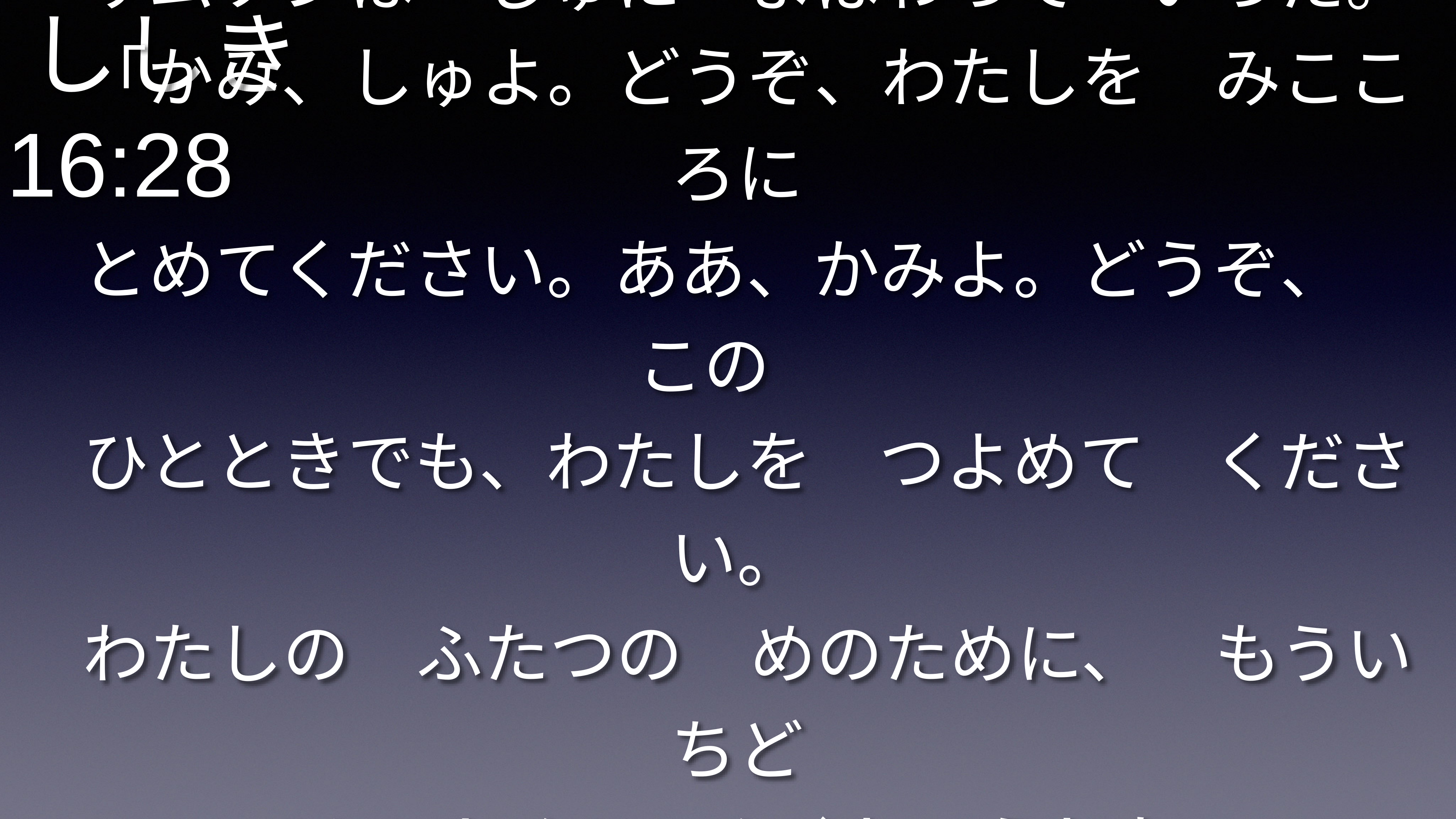

ししき 16:28
サムソンは　しゅに　よばわって　いった。
「かみ、しゅよ。どうぞ、わたしを　みこころに
とめてください。ああ、かみよ。どうぞ、　この
ひとときでも、わたしを　つよめて　ください。
わたしの　ふたつの　めのために、　もういちど
　ペリシテじんに　ふくしゅうしたいのです。」